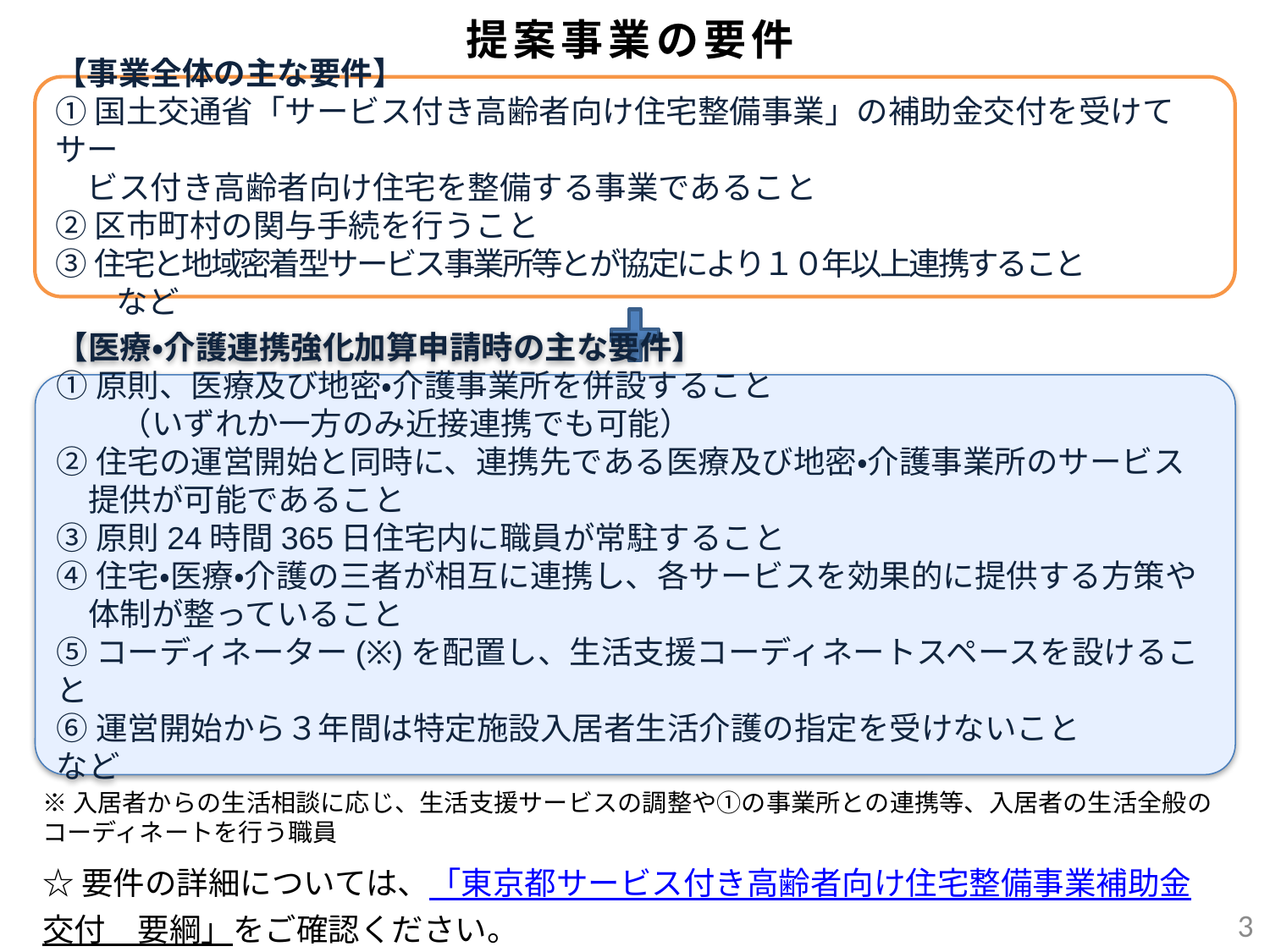

# 提案事業の要件
【事業全体の主な要件】
①国土交通省「サービス付き高齢者向け住宅整備事業」の補助金交付を受けてサー
　ビス付き高齢者向け住宅を整備する事業であること
②区市町村の関与手続を行うこと
③住宅と地域密着型サービス事業所等とが協定により１０年以上連携すること　　　　　　など

【医療・介護連携強化加算申請時の主な要件】
①原則、医療及び地密・介護事業所を併設すること
　　（いずれか一方のみ近接連携でも可能）
②住宅の運営開始と同時に、連携先である医療及び地密・介護事業所のサービス
　提供が可能であること
③原則24時間365日住宅内に職員が常駐すること
④住宅・医療・介護の三者が相互に連携し、各サービスを効果的に提供する方策や
　体制が整っていること
⑤コーディネーター(※)を配置し、生活支援コーディネートスペースを設けること
⑥運営開始から３年間は特定施設入居者生活介護の指定を受けないこと　　　　など
※入居者からの生活相談に応じ、生活支援サービスの調整や①の事業所との連携等、入居者の生活全般のコーディネートを行う職員

☆要件の詳細については、「東京都サービス付き高齢者向け住宅整備事業補助金交付　要綱」をご確認ください。
3